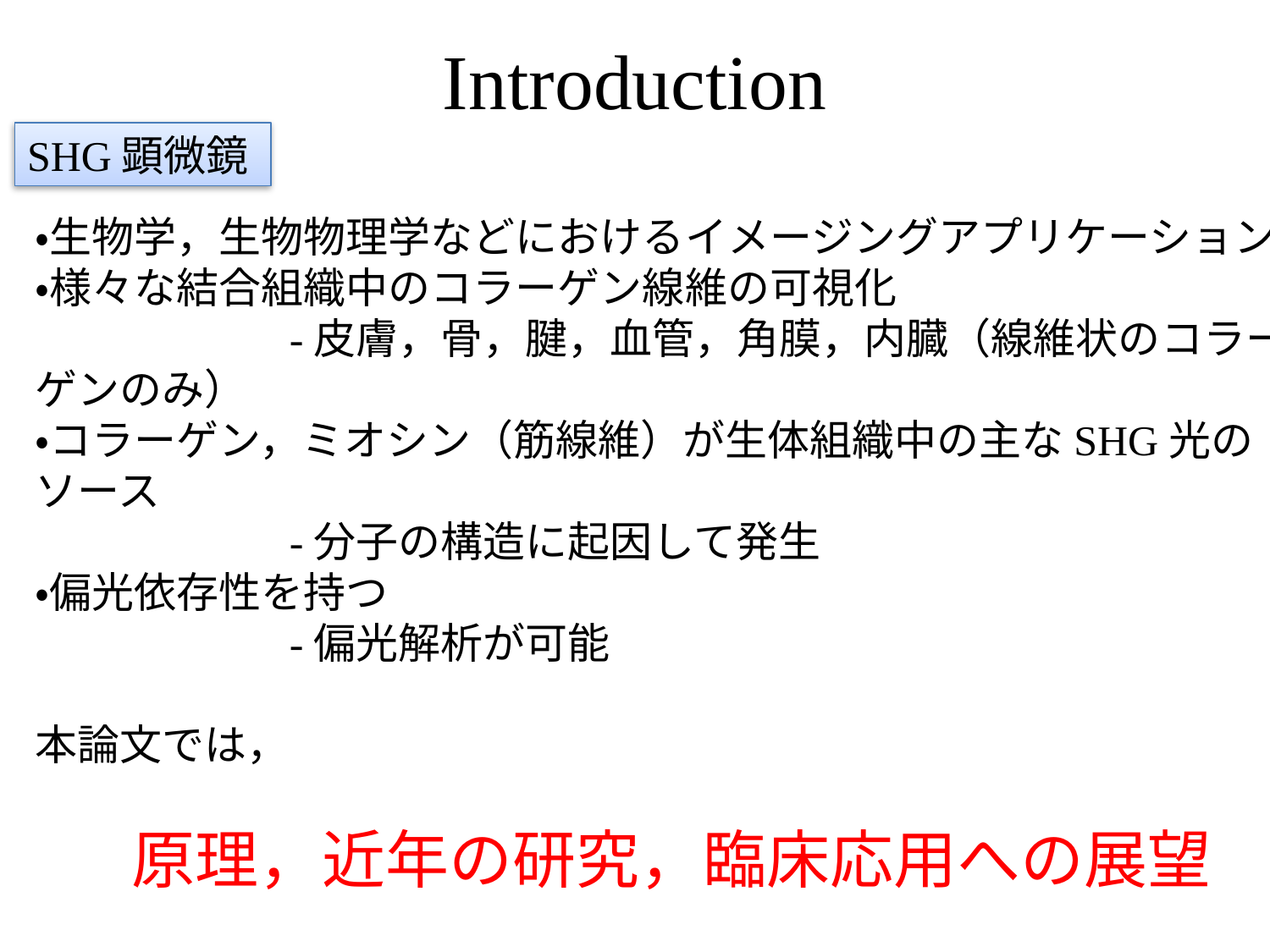

# Introduction
SHG顕微鏡
・生物学，生物物理学などにおけるイメージングアプリケーション
・様々な結合組織中のコラーゲン線維の可視化
		-皮膚，骨，腱，血管，角膜，内臓（線維状のコラーゲンのみ）
・コラーゲン，ミオシン（筋線維）が生体組織中の主なSHG光のソース
		-分子の構造に起因して発生
・偏光依存性を持つ
		-偏光解析が可能

本論文では，

原理，近年の研究，臨床応用への展望

　　　　　　　　　　　　　　　　　　　　　　　　　　　　　　　　　　について報告